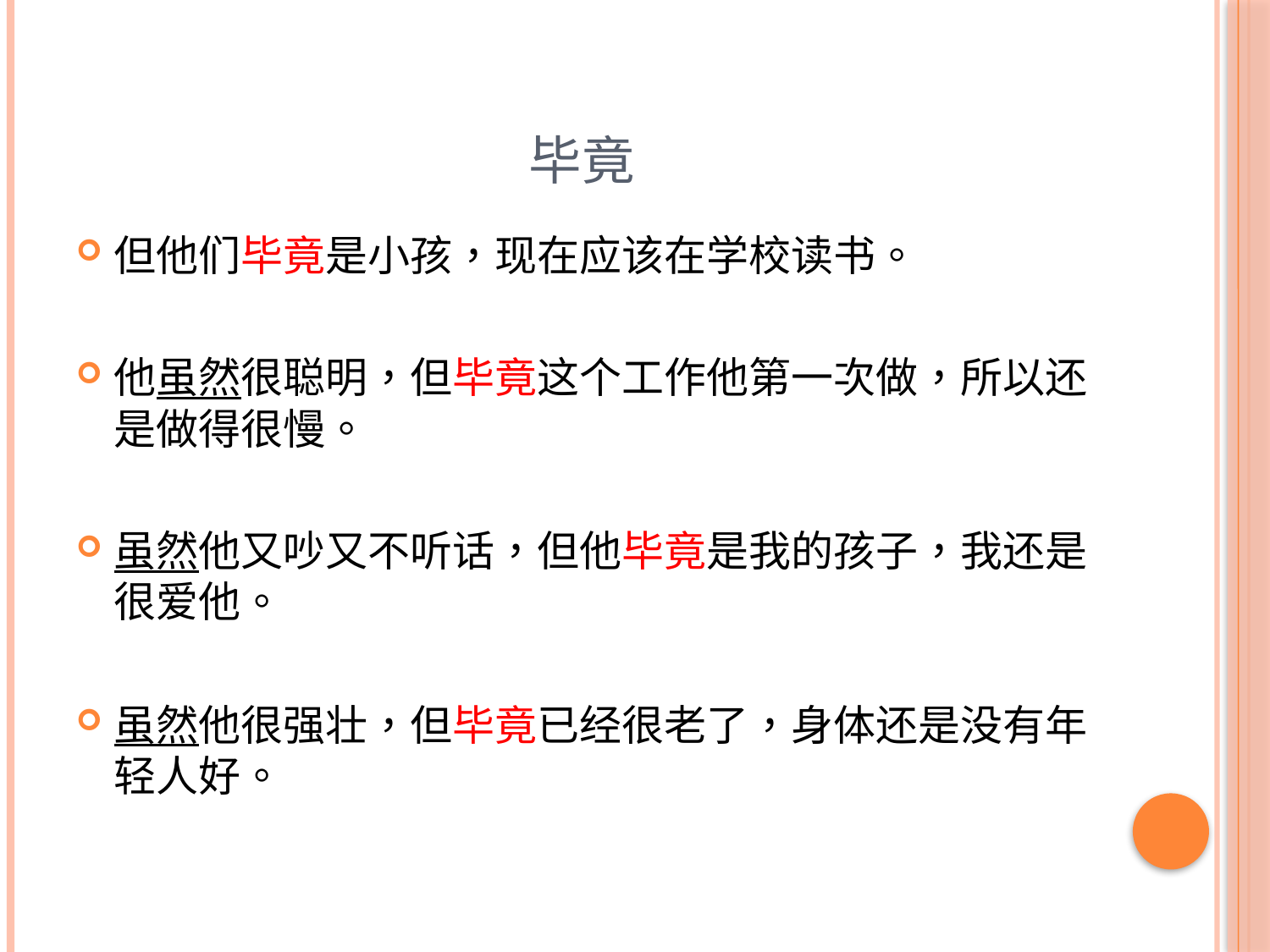

# 毕竟
但他们毕竟是小孩，现在应该在学校读书。

他虽然很聪明，但毕竟这个工作他第一次做，所以还是做得很慢。

虽然他又吵又不听话，但他毕竟是我的孩子，我还是很爱他。

虽然他很强壮，但毕竟已经很老了，身体还是没有年轻人好。